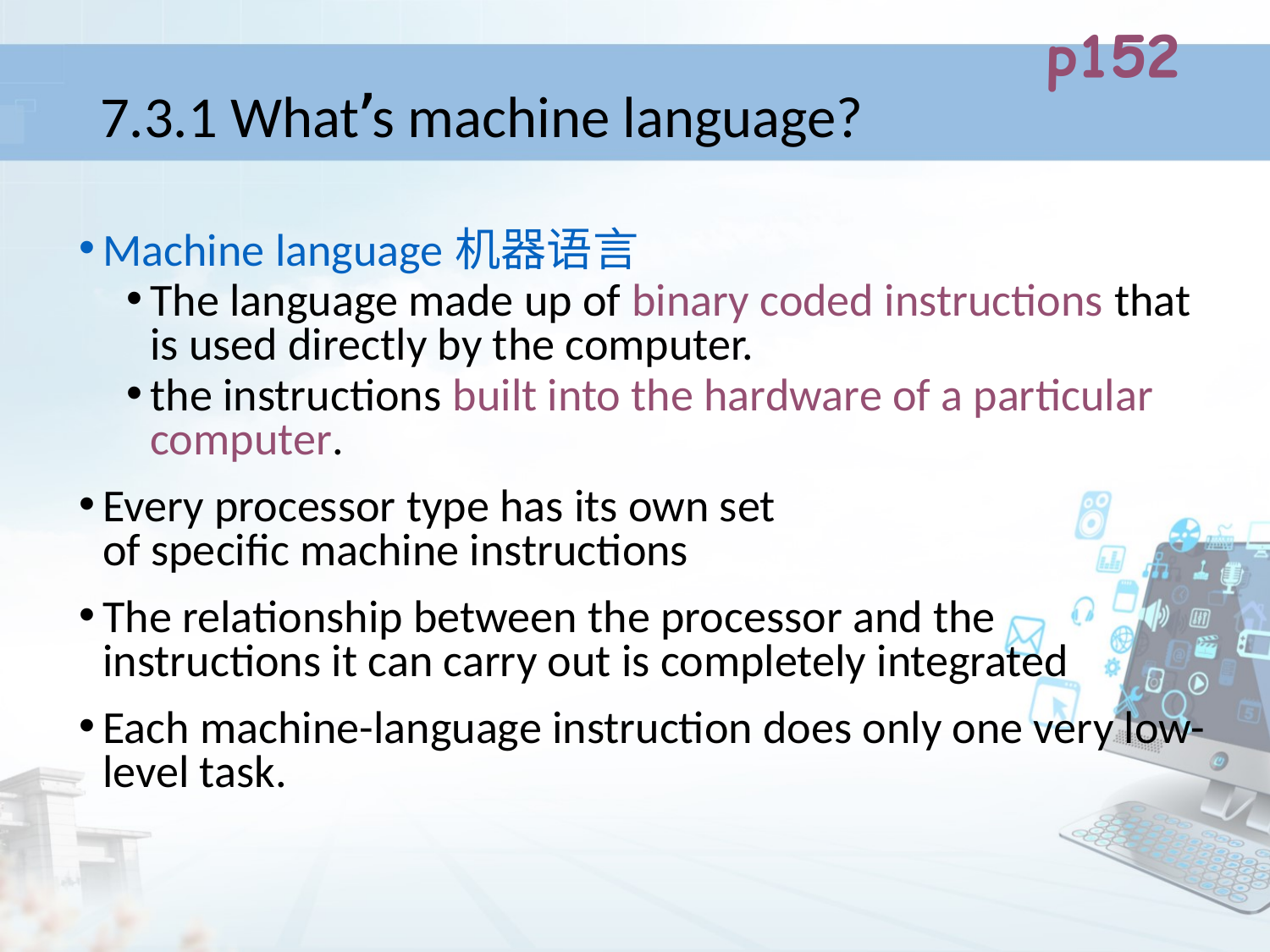

p152
# 7.3.1 What’s machine language?
Machine language机器语言
The language made up of binary coded instructions that is used directly by the computer.
the instructions built into the hardware of a particular computer.
Every processor type has its own set
of specific machine instructions
The relationship between the processor and the instructions it can carry out is completely integrated
Each machine-language instruction does only one very low-level task.